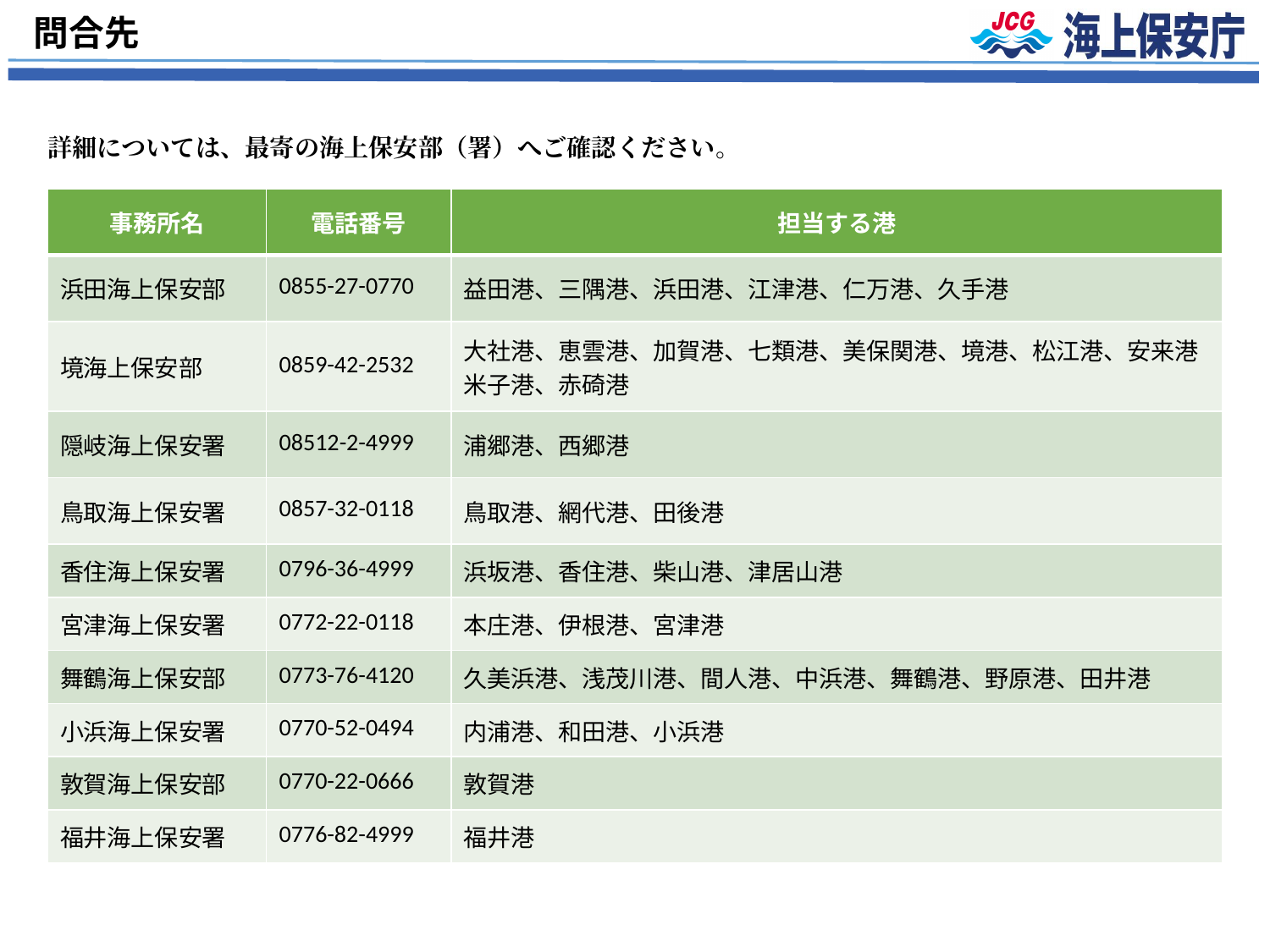

問合先
詳細については、最寄の海上保安部（署）へご確認ください。
| 事務所名 | 電話番号 | 担当する港 |
| --- | --- | --- |
| 浜田海上保安部 | 0855-27-0770 | 益田港、三隅港、浜田港、江津港、仁万港、久手港 |
| 境海上保安部 | 0859-42-2532 | 大社港、恵雲港、加賀港、七類港、美保関港、境港、松江港、安来港 米子港、赤碕港 |
| 隠岐海上保安署 | 08512-2-4999 | 浦郷港、西郷港 |
| 鳥取海上保安署 | 0857-32-0118 | 鳥取港、網代港、田後港 |
| 香住海上保安署 | 0796-36-4999 | 浜坂港、香住港、柴山港、津居山港 |
| 宮津海上保安署 | 0772-22-0118 | 本庄港、伊根港、宮津港 |
| 舞鶴海上保安部 | 0773-76-4120 | 久美浜港、浅茂川港、間人港、中浜港、舞鶴港、野原港、田井港 |
| 小浜海上保安署 | 0770-52-0494 | 内浦港、和田港、小浜港 |
| 敦賀海上保安部 | 0770-22-0666 | 敦賀港 |
| 福井海上保安署 | 0776-82-4999 | 福井港 |